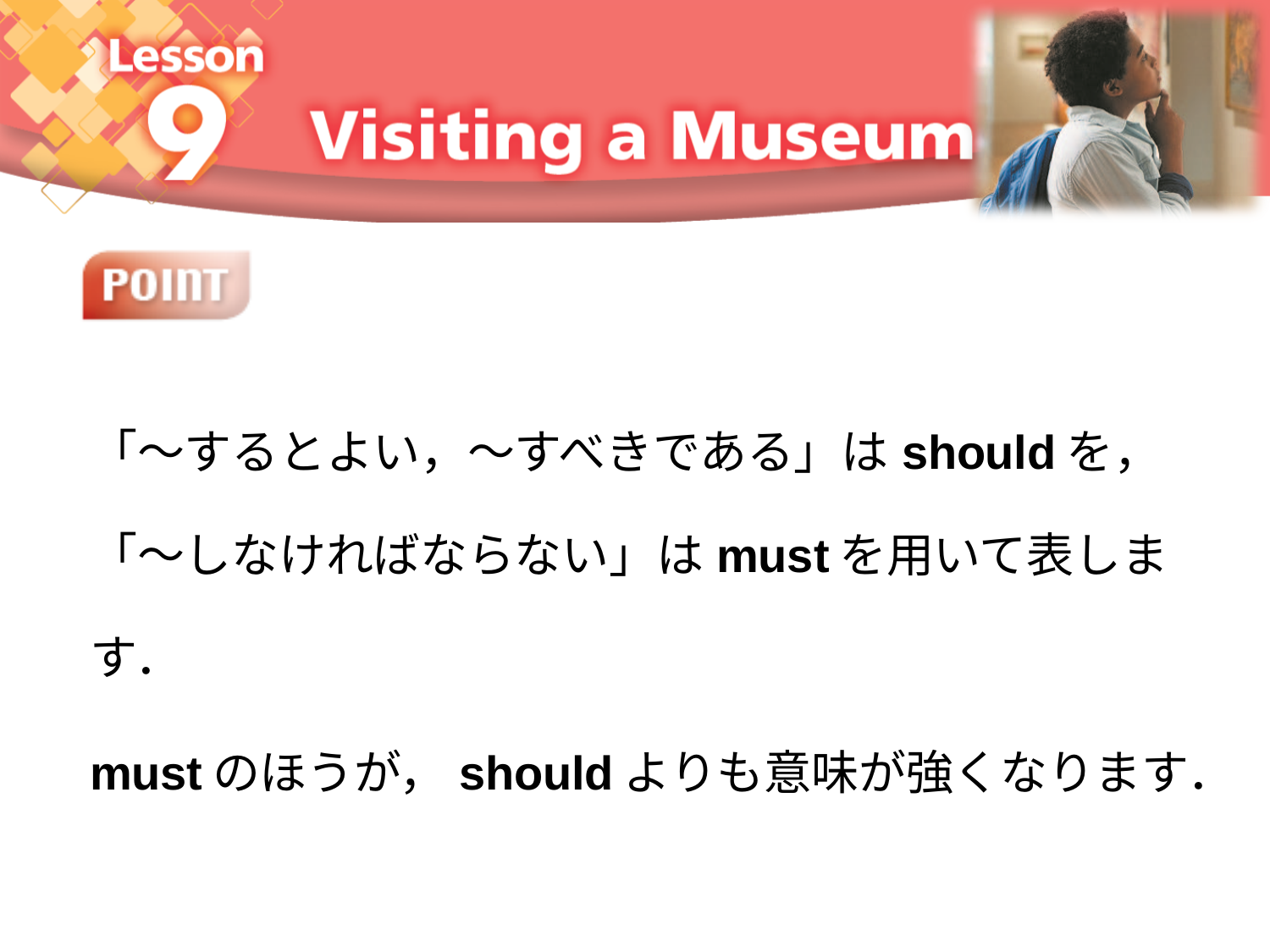

「～するとよい，～すべきである」はshouldを，「～しなければならない」はmustを用いて表します．
mustのほうが，shouldよりも意味が強くなります．